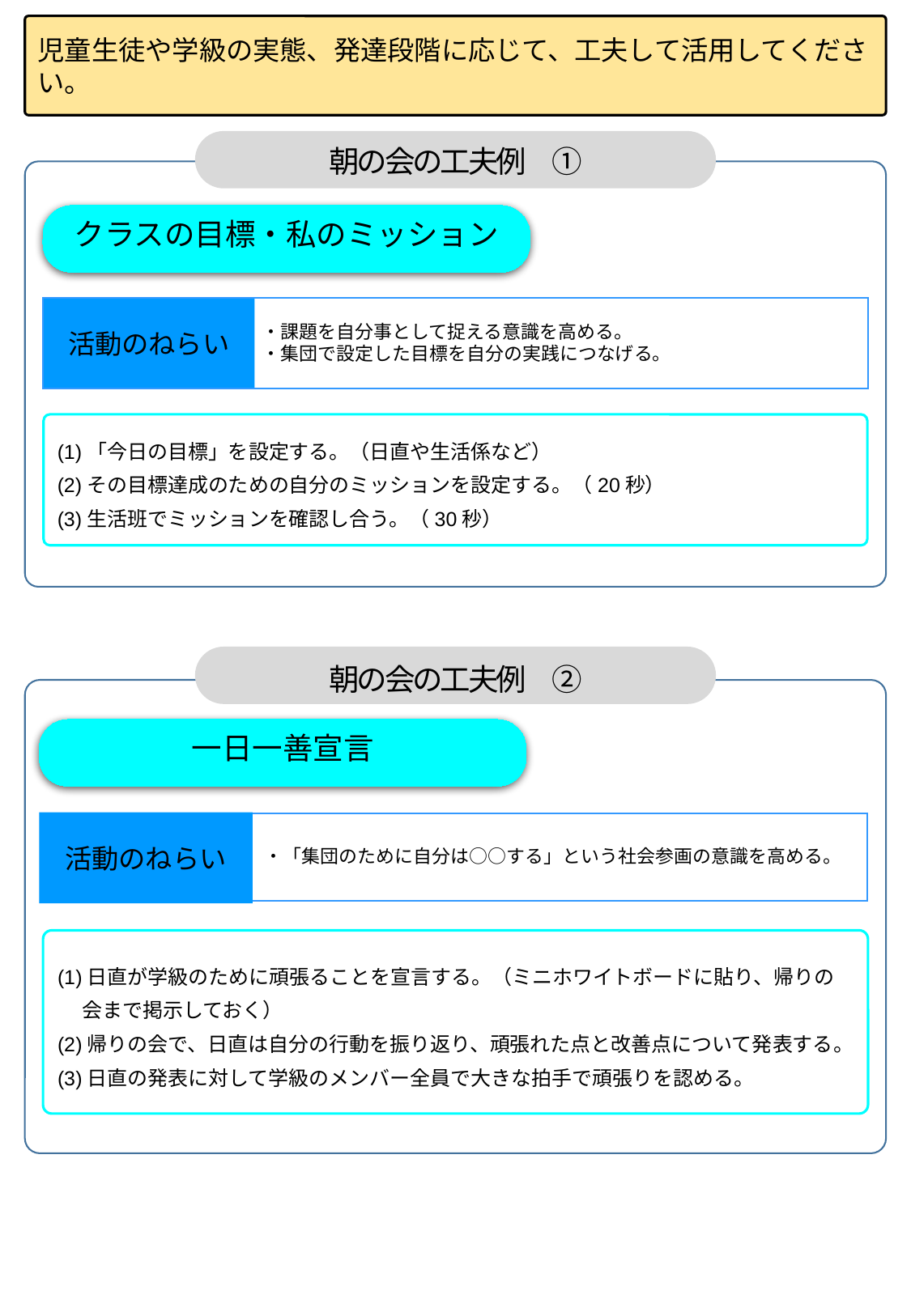

児童生徒や学級の実態、発達段階に応じて、工夫して活用してください。
朝の会の工夫例　①

クラスの目標・私のミッション
・課題を自分事として捉える意識を高める。
・集団で設定した目標を自分の実践につなげる。
活動のねらい

(1)「今日の目標」を設定する。（日直や生活係など）
(2)その目標達成のための自分のミッションを設定する。（20秒）
(3)生活班でミッションを確認し合う。（30秒）
朝の会の工夫例　②

一日一善宣言
活動のねらい
・「集団のために自分は○○する」という社会参画の意識を高める。

(1)日直が学級のために頑張ることを宣言する。（ミニホワイトボードに貼り、帰りの
　 会まで掲示しておく）
(2)帰りの会で、日直は自分の行動を振り返り、頑張れた点と改善点について発表する。
(3)日直の発表に対して学級のメンバー全員で大きな拍手で頑張りを認める。